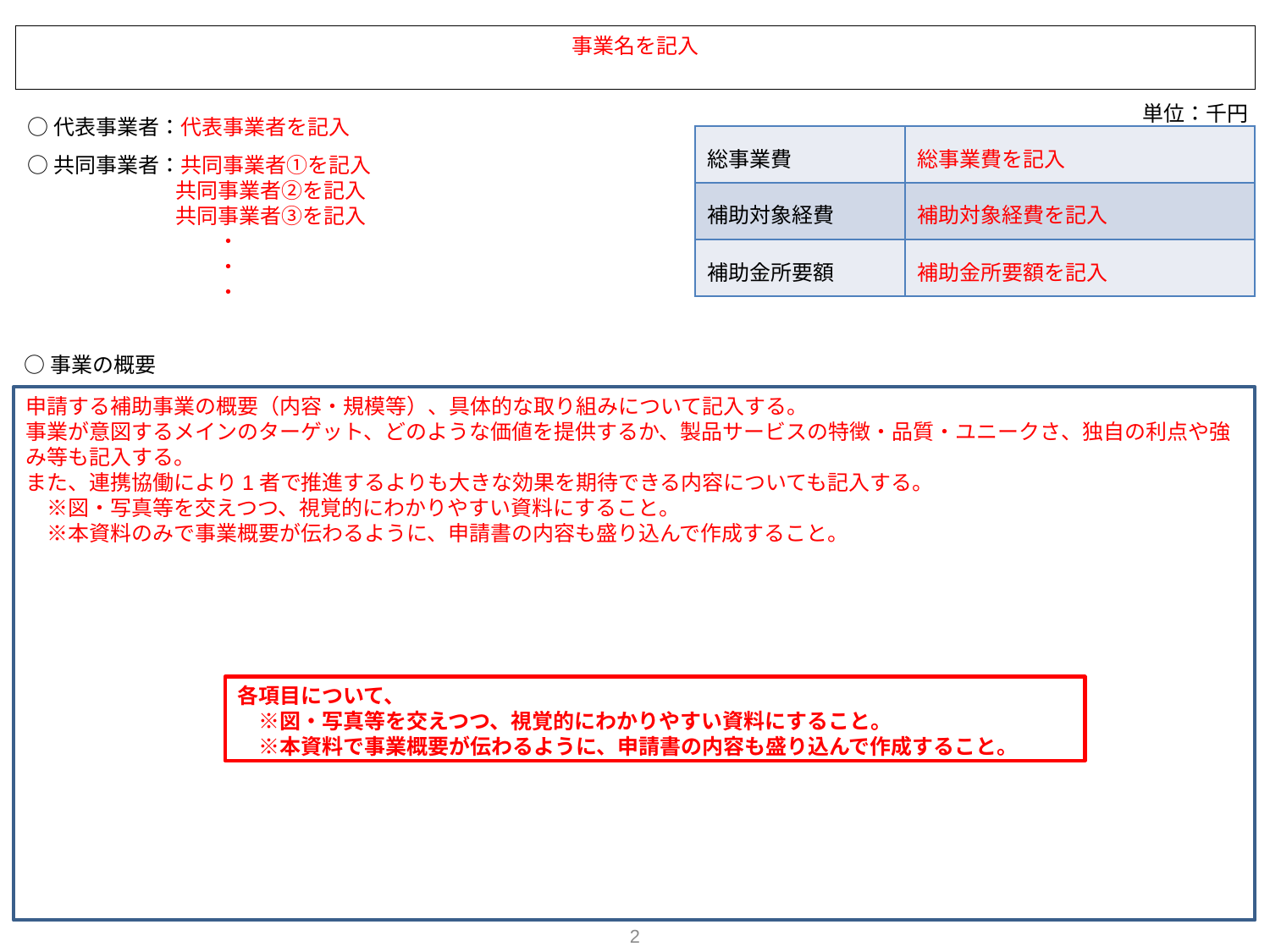

事業名を記入

単位：千円
○代表事業者：代表事業者を記入
| 総事業費 | 総事業費を記入 |
| --- | --- |
| 補助対象経費 | 補助対象経費を記入 |
| 補助金所要額 | 補助金所要額を記入 |
○共同事業者：共同事業者①を記入
　　　　　　　共同事業者②を記入
　　　　　　　共同事業者③を記入
　　　　　　　　　・
　　　　　　　　　・
　　　　　　　　　・
○事業の概要
申請する補助事業の概要（内容・規模等）、具体的な取り組みについて記入する。
事業が意図するメインのターゲット、どのような価値を提供するか、製品サービスの特徴・品質・ユニークさ、独自の利点や強み等も記入する。
また、連携協働により1者で推進するよりも大きな効果を期待できる内容についても記入する。
　※図・写真等を交えつつ、視覚的にわかりやすい資料にすること。
　※本資料のみで事業概要が伝わるように、申請書の内容も盛り込んで作成すること。

各項目について、
　※図・写真等を交えつつ、視覚的にわかりやすい資料にすること。
　※本資料で事業概要が伝わるように、申請書の内容も盛り込んで作成すること。
2